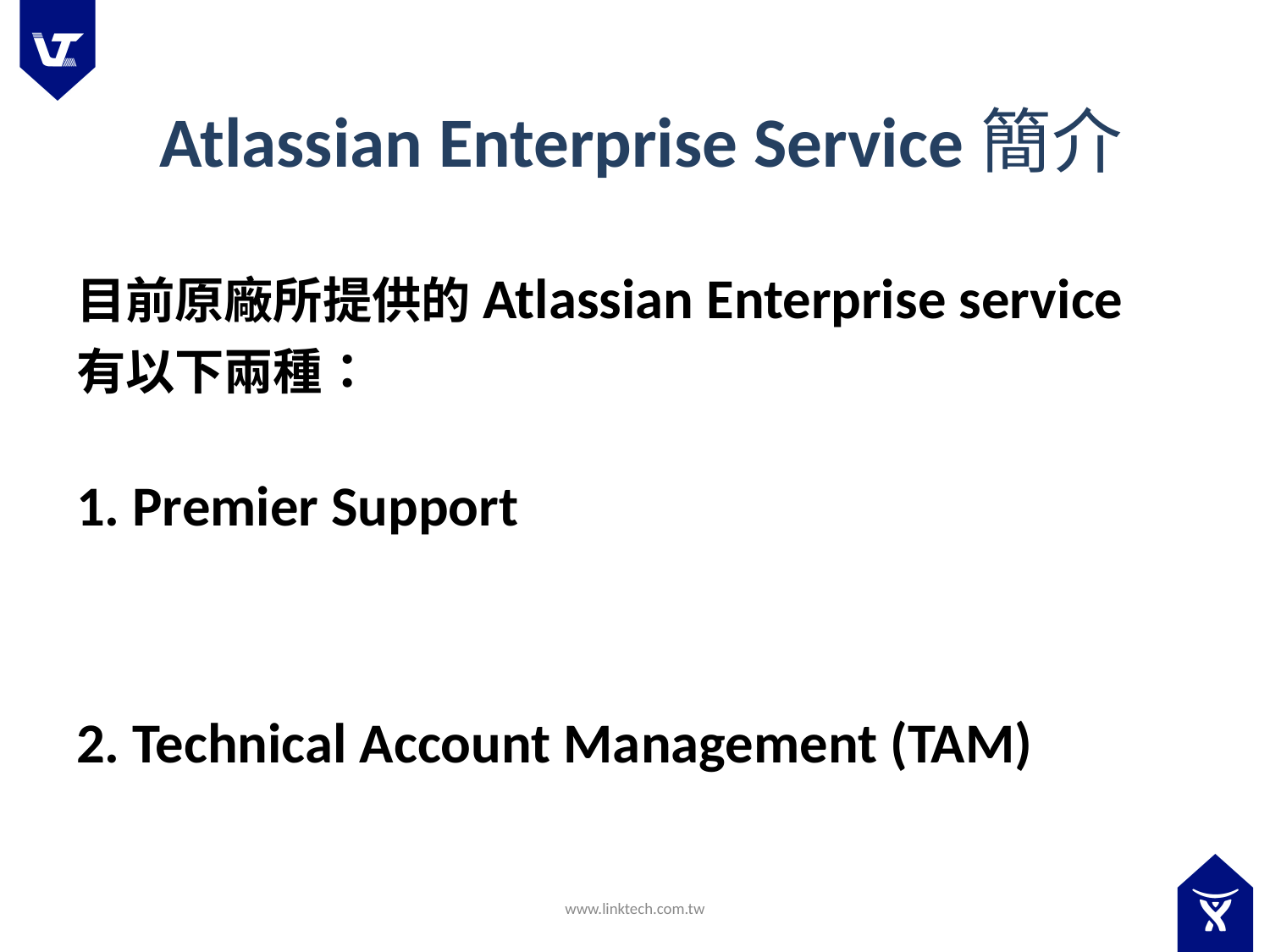

# Atlassian Enterprise Service簡介
目前原廠所提供的Atlassian Enterprise service
有以下兩種：

1. Premier Support

2. Technical Account Management (TAM)

www.linktech.com.tw